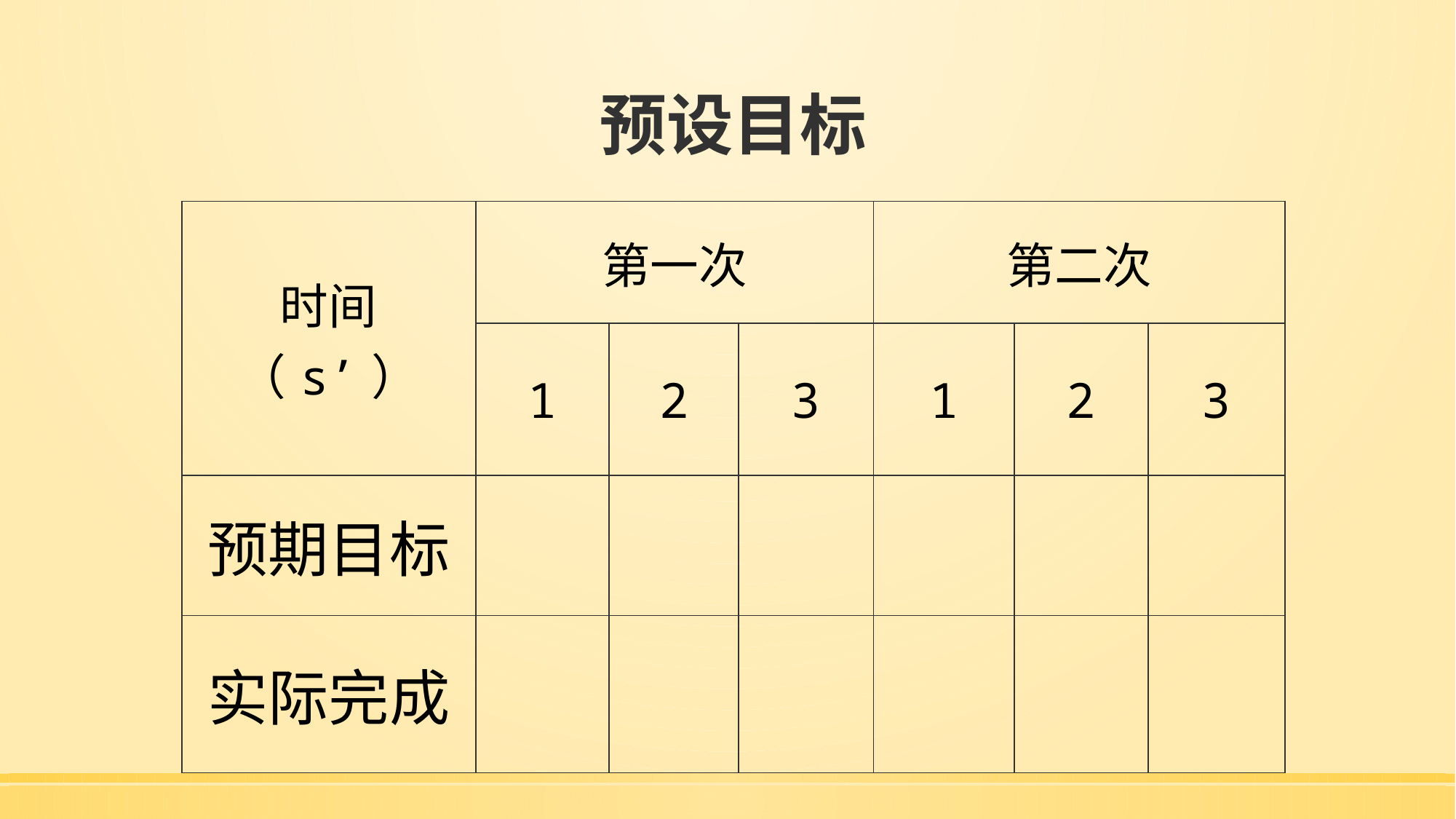

# 预设目标
| 时间（s’） | 第一次 |  |  | 第二次 |  |  |
| --- | --- | --- | --- | --- | --- | --- |
|  | 1 | 2 | 3 | 1 | 2 | 3 |
| 预期目标 |  |  |  |  |  |  |
| 实际完成 |  |  |  |  |  |  |